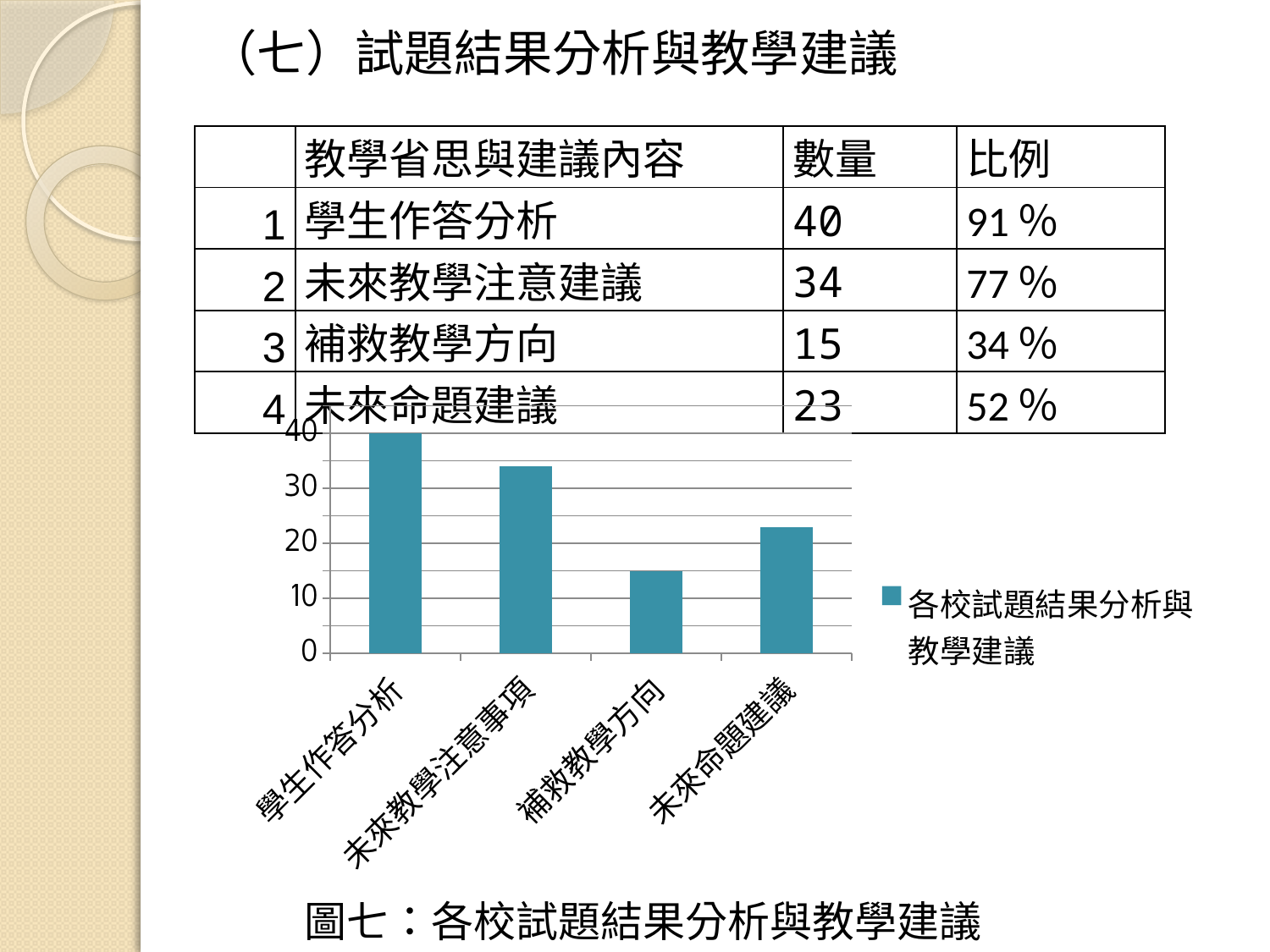

（七）試題結果分析與教學建議

|  | 教學省思與建議內容 | 數量 | 比例 |
| --- | --- | --- | --- |
| 1 | 學生作答分析 | 40 | 91％ |
| 2 | 未來教學注意建議 | 34 | 77％ |
| 3 | 補救教學方向 | 15 | 34％ |
| 4 | 未來命題建議 | 23 | 52％ |

### Chart

| Category | 各校試題結果分析與教學建議
 |
|---|---|
| 學生作答分析 | 40.0 |
| 未來教學注意事項 | 34.0 |
| 補救教學方向 | 15.0 |
| 未來命題建議 | 23.0 |
     圖七：各校試題結果分析與教學建議